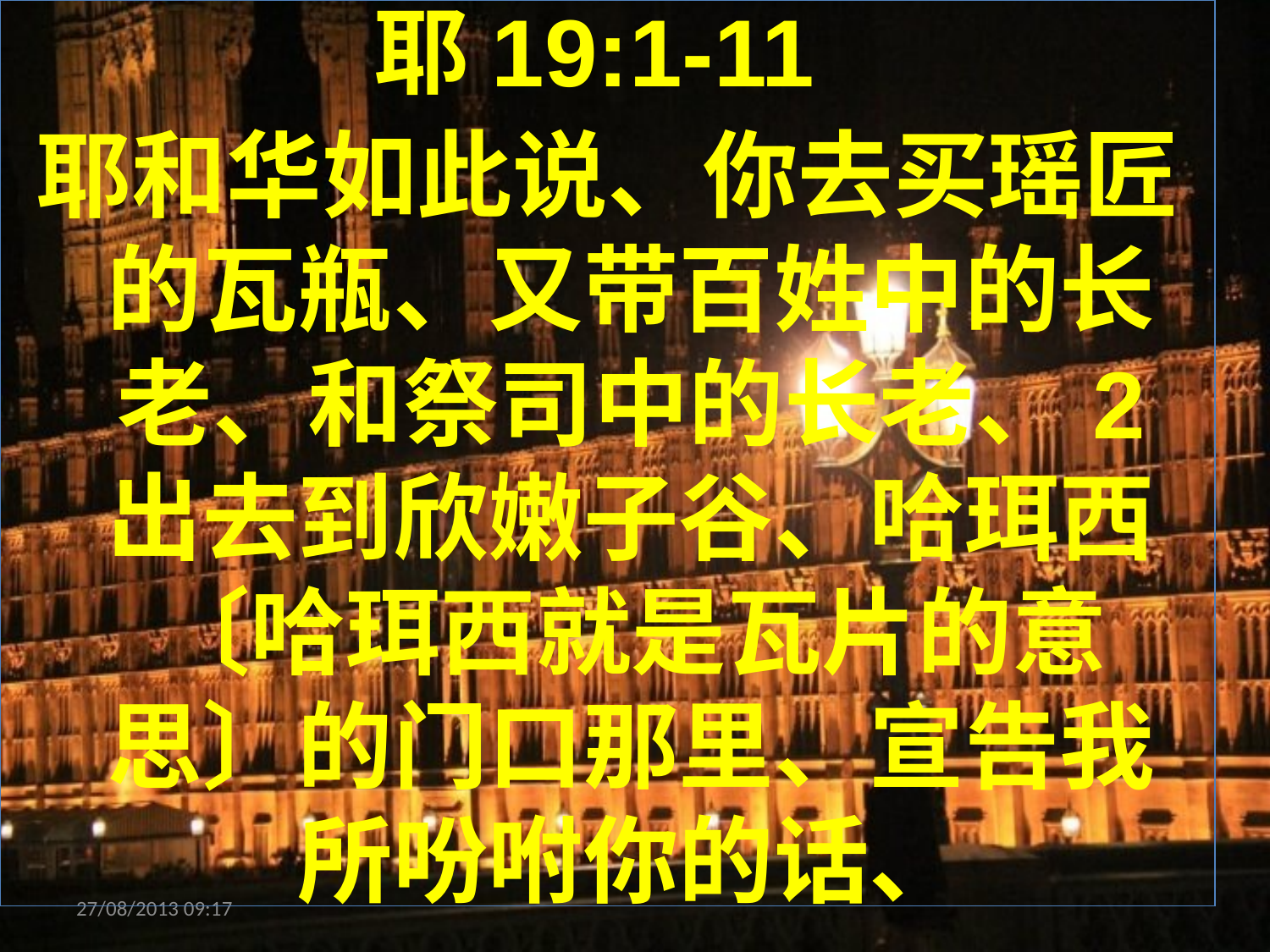

耶19:1-11
耶和华如此说、你去买瑶匠的瓦瓶、又带百姓中的长老、和祭司中的长老、2 出去到欣嫩子谷、哈珥西〔哈珥西就是瓦片的意思〕的门口那里、宣告我所吩咐你的话、
27/08/2013 09:17